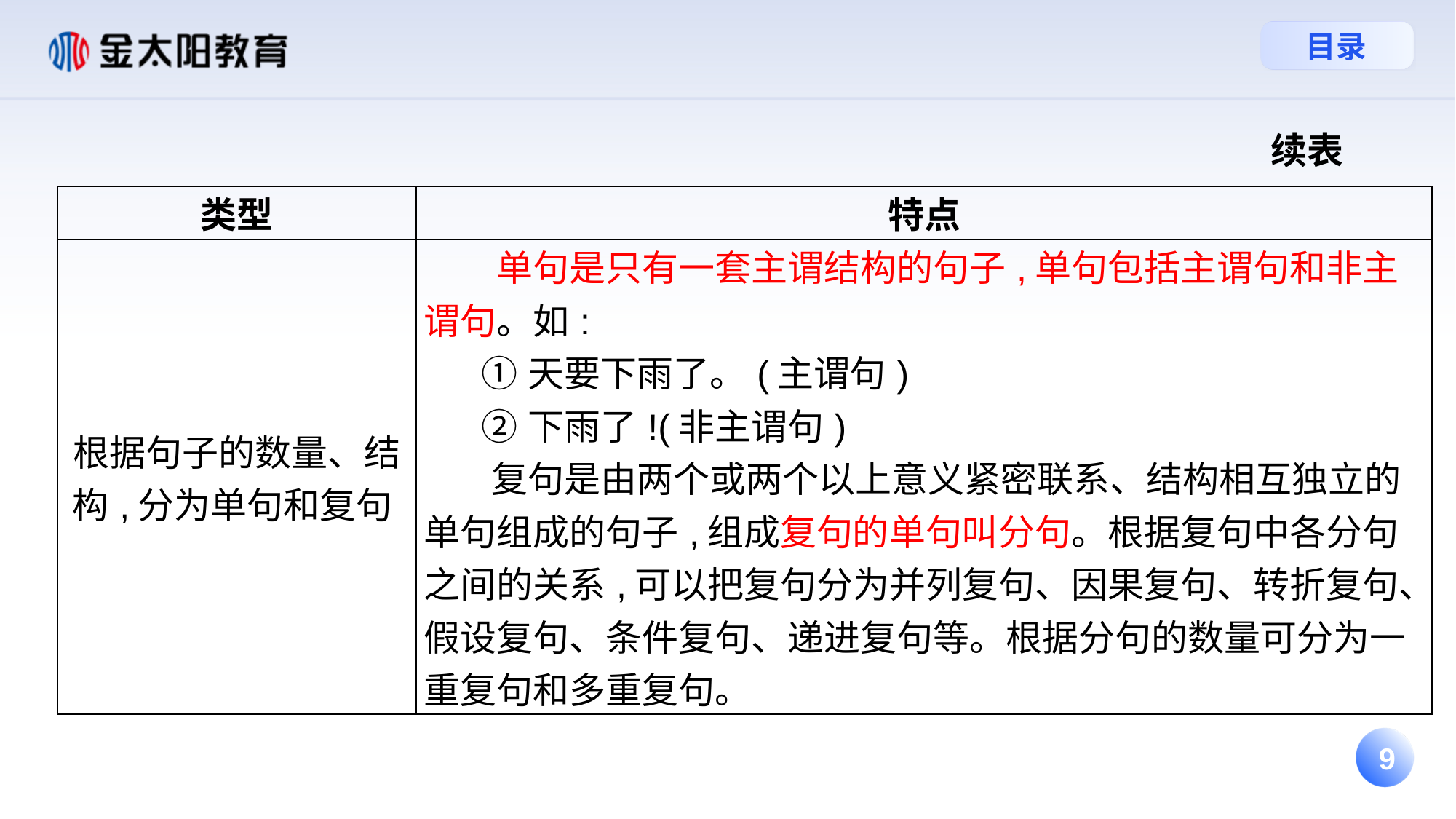

续表
| 类型 | 特点 |
| --- | --- |
| 根据句子的数量、结构,分为单句和复句 | 单句是只有一套主谓结构的句子,单句包括主谓句和非主谓句。如: ①天要下雨了。(主谓句) ②下雨了!(非主谓句) 复句是由两个或两个以上意义紧密联系、结构相互独立的单句组成的句子,组成复句的单句叫分句。根据复句中各分句之间的关系,可以把复句分为并列复句、因果复句、转折复句、假设复句、条件复句、递进复句等。根据分句的数量可分为一重复句和多重复句。 |